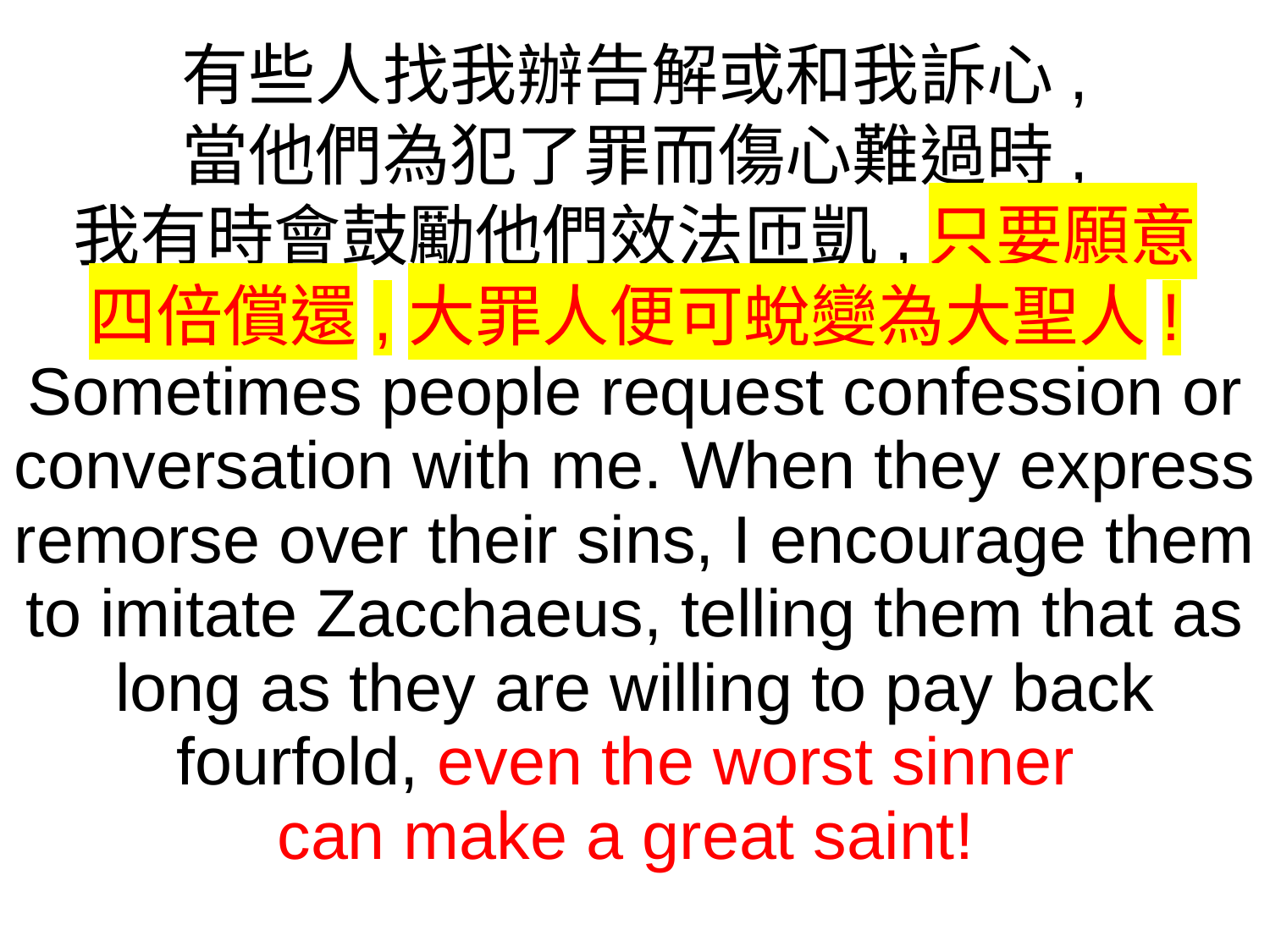

有些人找我辦告解或和我訴心,
當他們為犯了罪而傷心難過時,
我有時會鼓勵他們效法匝凱,只要願意
四倍償還,大罪人便可蛻變為大聖人!
Sometimes people request confession or conversation with me. When they express remorse over their sins, I encourage them to imitate Zacchaeus, telling them that as long as they are willing to pay back fourfold, even the worst sinner
can make a great saint!